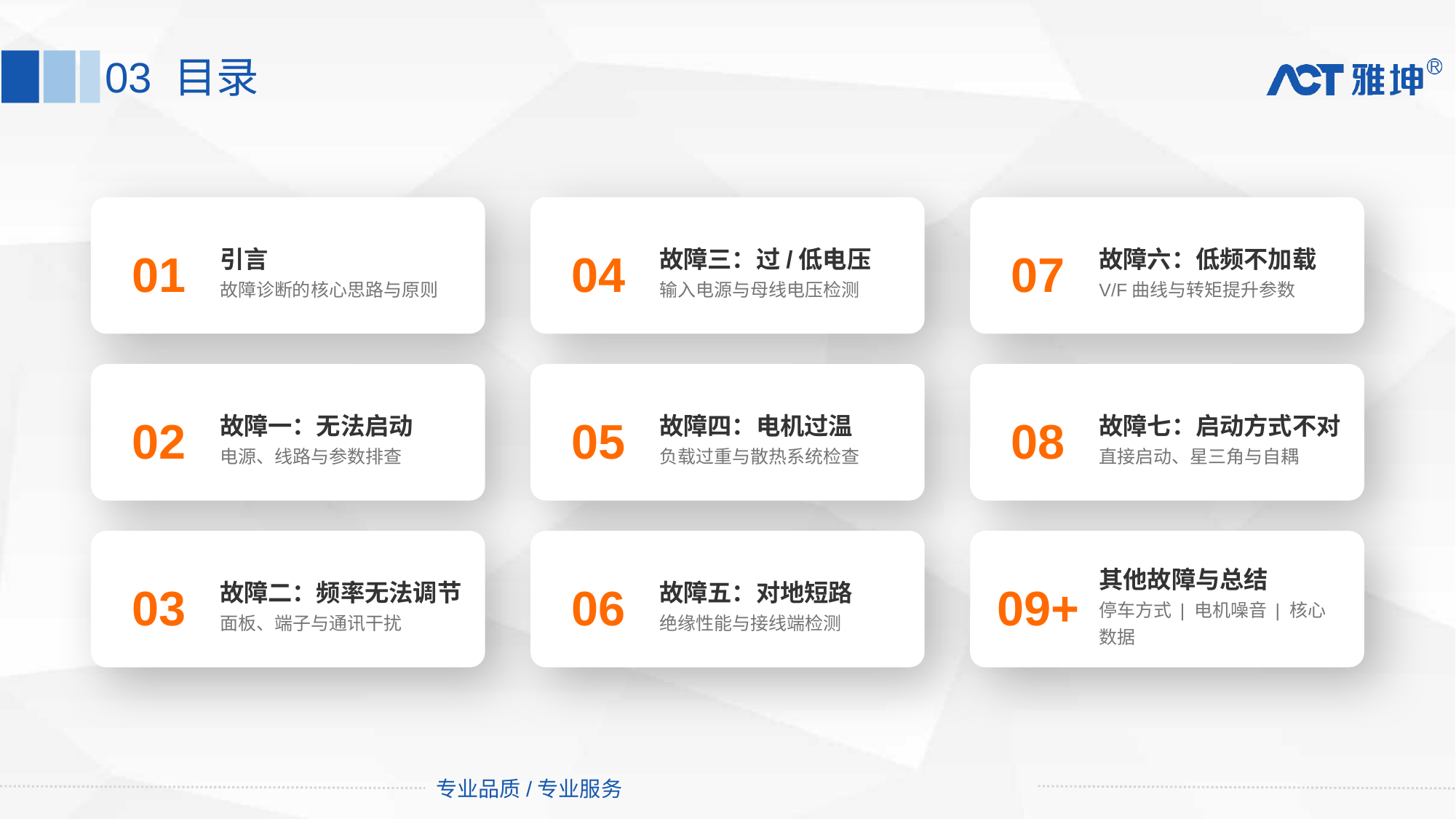

03 目录

引言
故障诊断的核心思路与原则
故障三：过/低电压
输入电源与母线电压检测
故障六：低频不加载
V/F曲线与转矩提升参数
01
04
07

故障一：无法启动
电源、线路与参数排查
故障四：电机过温
负载过重与散热系统检查
故障七：启动方式不对
直接启动、星三角与自耦
02
05
08

故障二：频率无法调节
面板、端子与通讯干扰
故障五：对地短路
绝缘性能与接线端检测
其他故障与总结
停车方式 | 电机噪音 | 核心数据
03
06
09+